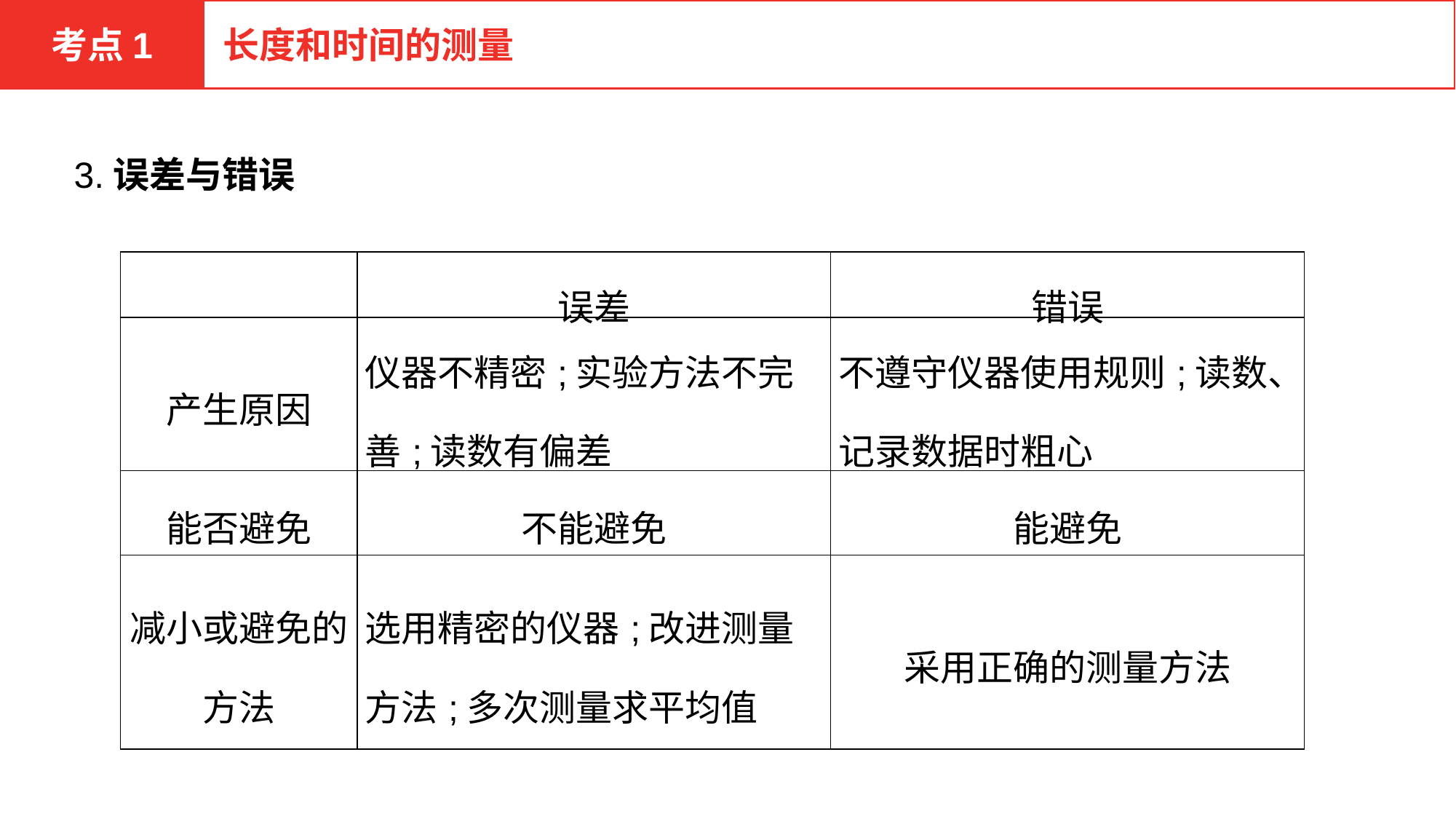

考点1
长度和时间的测量
3.误差与错误
|  | 误差 | 错误 |
| --- | --- | --- |
| 产生原因 | 仪器不精密;实验方法不完善;读数有偏差 | 不遵守仪器使用规则;读数、记录数据时粗心 |
| 能否避免 | 不能避免 | 能避免 |
| 减小或避免的方法 | 选用精密的仪器;改进测量方法;多次测量求平均值 | 采用正确的测量方法 |